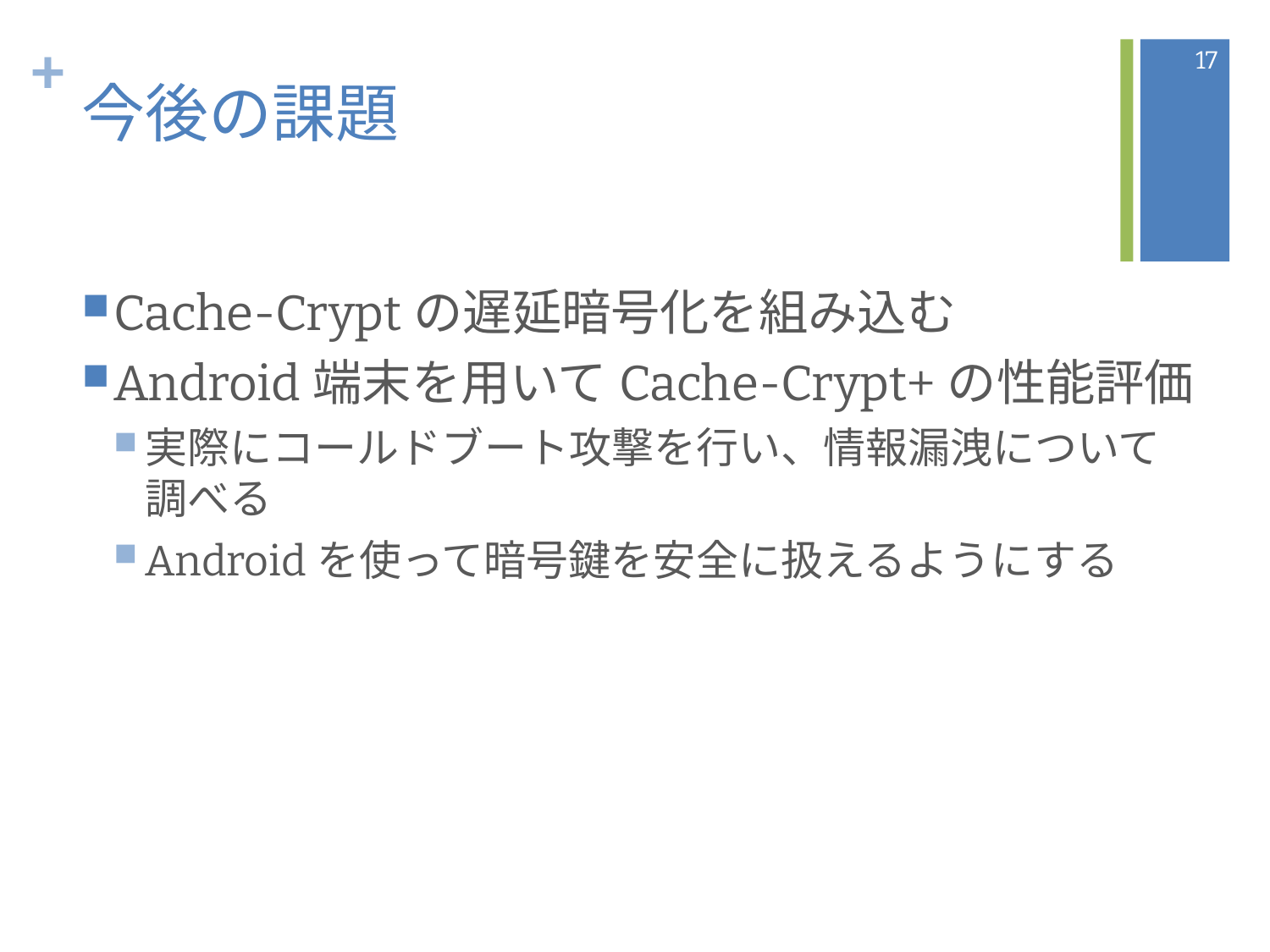

17
# 今後の課題
Cache-Cryptの遅延暗号化を組み込む
Android端末を用いてCache-Crypt+の性能評価
実際にコールドブート攻撃を行い、情報漏洩について調べる
Androidを使って暗号鍵を安全に扱えるようにする